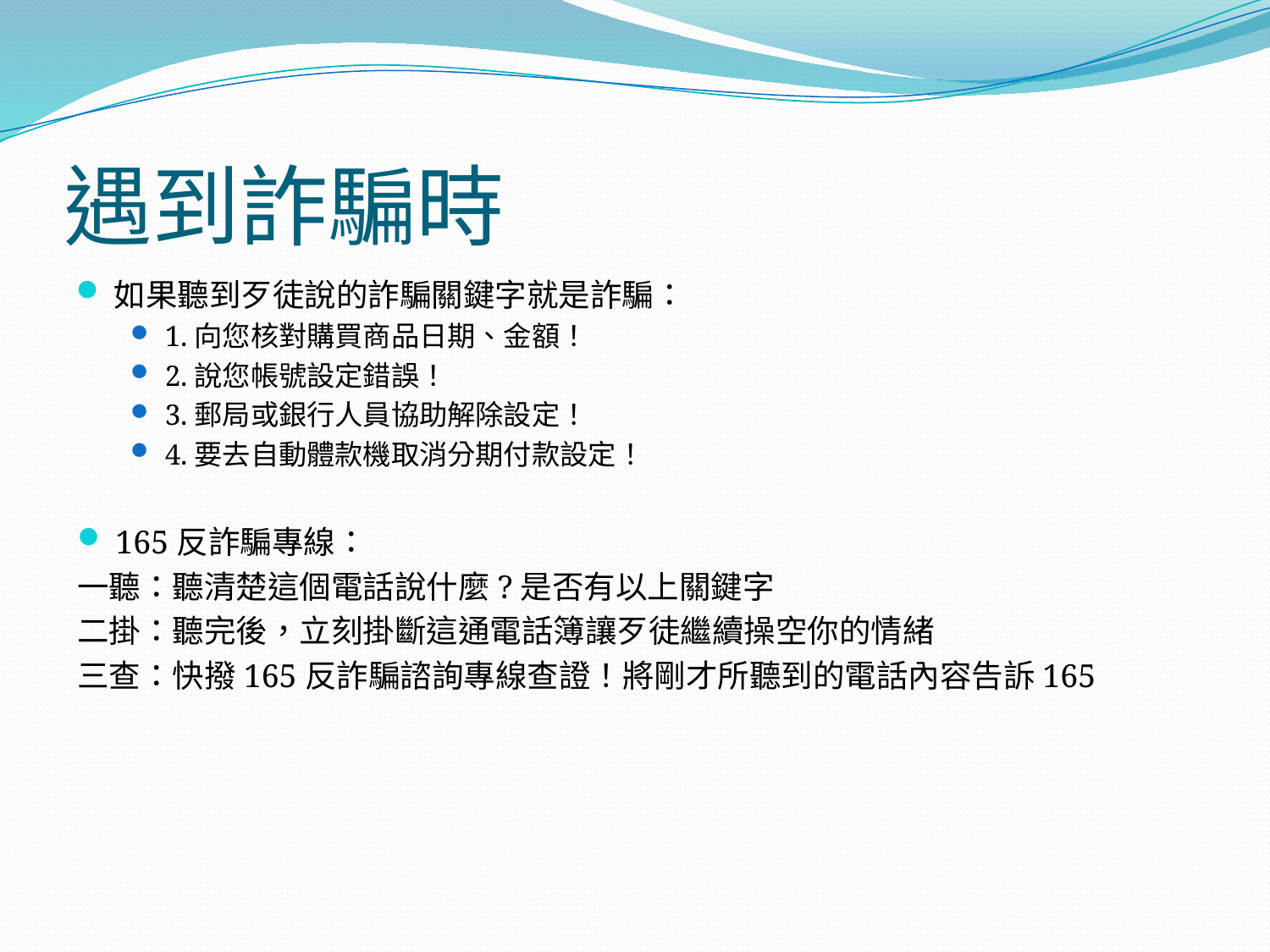

# 遇到詐騙時
如果聽到歹徒說的詐騙關鍵字就是詐騙：
1.向您核對購買商品日期、金額！
2.說您帳號設定錯誤！
3.郵局或銀行人員協助解除設定！
4.要去自動體款機取消分期付款設定！

165反詐騙專線：
一聽：聽清楚這個電話說什麼?是否有以上關鍵字
二掛：聽完後，立刻掛斷這通電話簿讓歹徒繼續操空你的情緒
三查：快撥165反詐騙諮詢專線查證！將剛才所聽到的電話內容告訴165